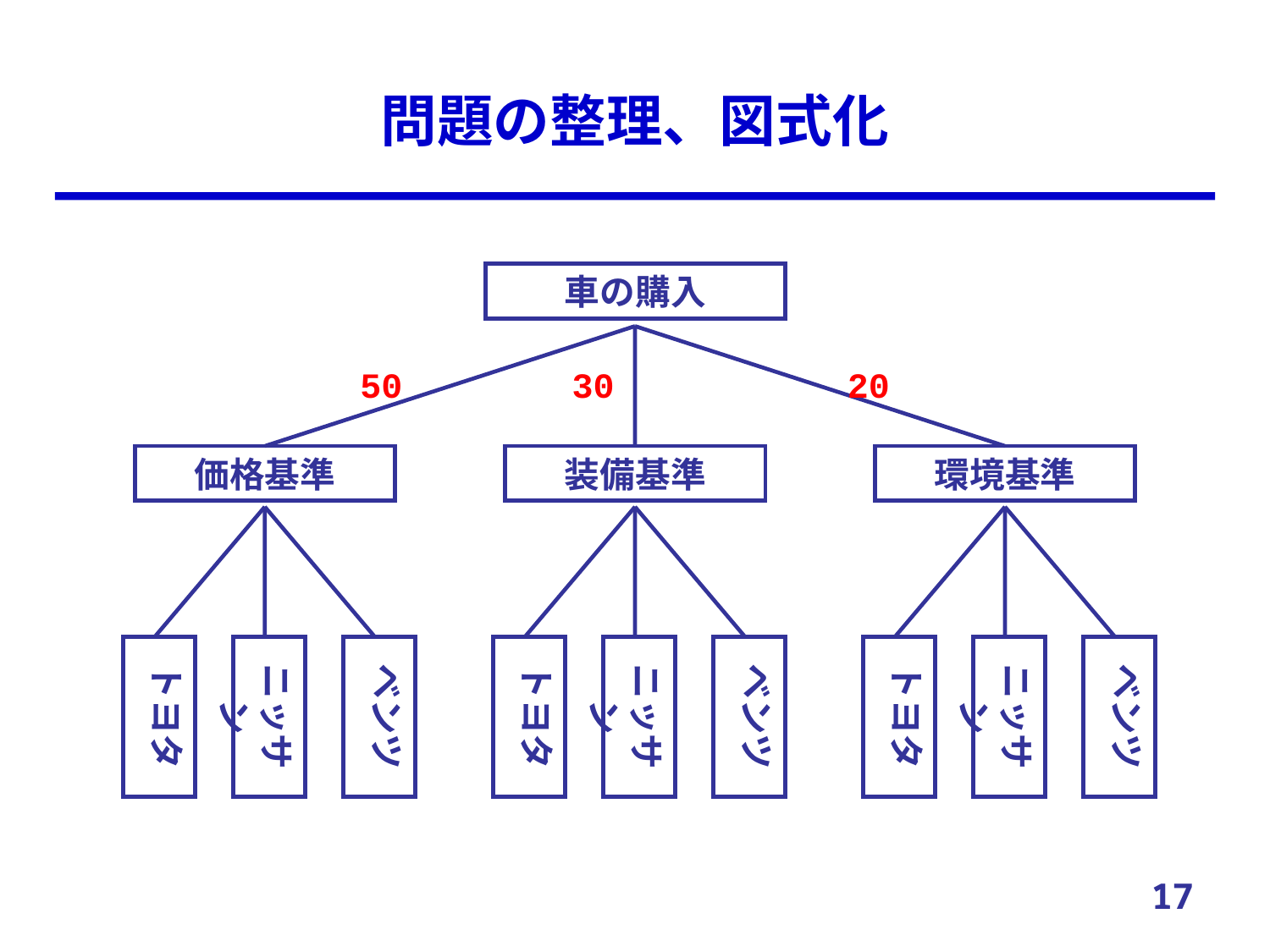

# 問題の整理、図式化
車の購入

50        30           20
価格基準
装備基準
環境基準

トヨタ
ニッサン
ベンツ
トヨタ
ニッサン
ベンツ
トヨタ
ニッサン
ベンツ
17